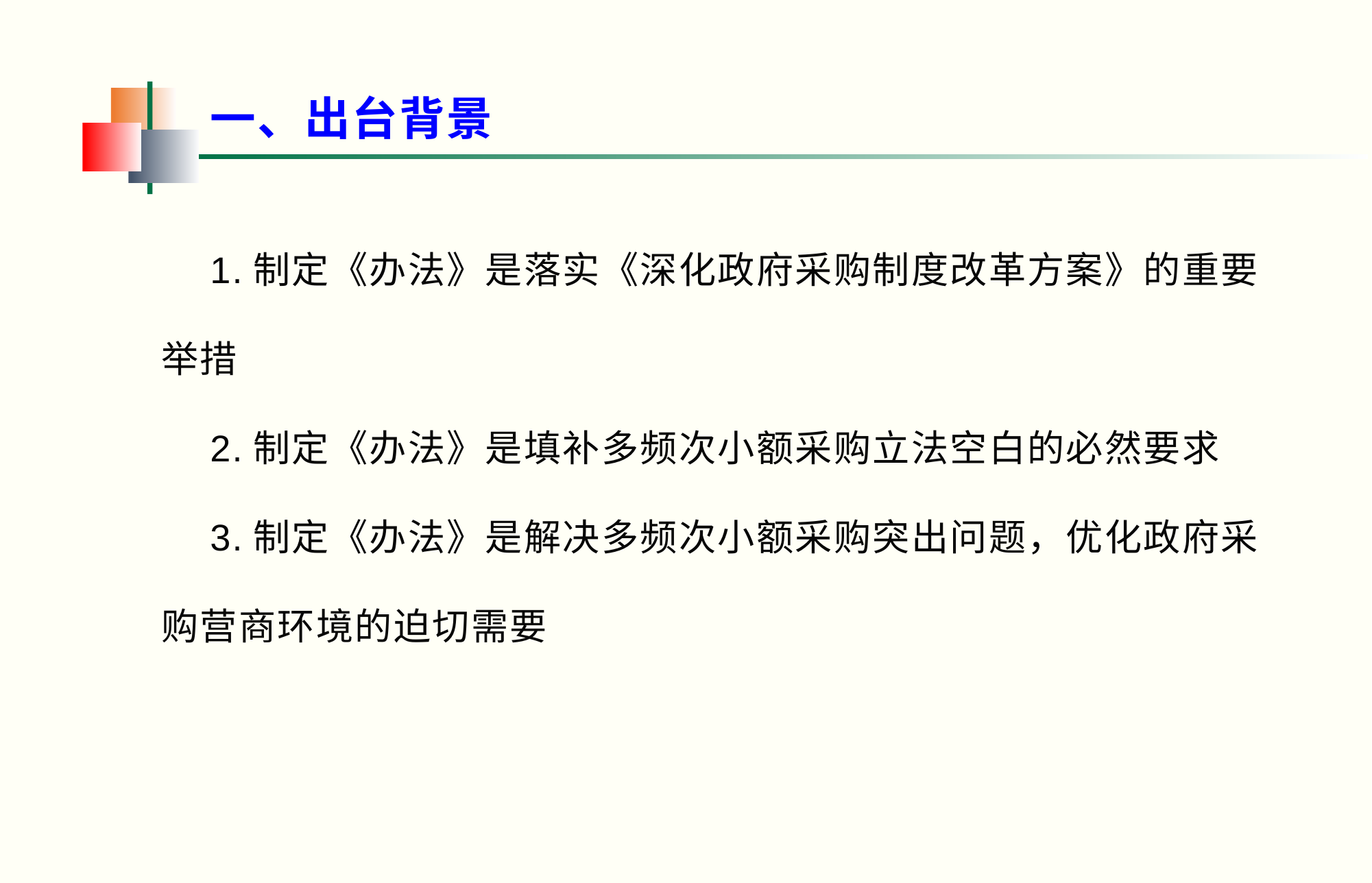

一、出台背景
1.制定《办法》是落实《深化政府采购制度改革方案》的重要举措
2.制定《办法》是填补多频次小额采购立法空白的必然要求
3.制定《办法》是解决多频次小额采购突出问题，优化政府采购营商环境的迫切需要